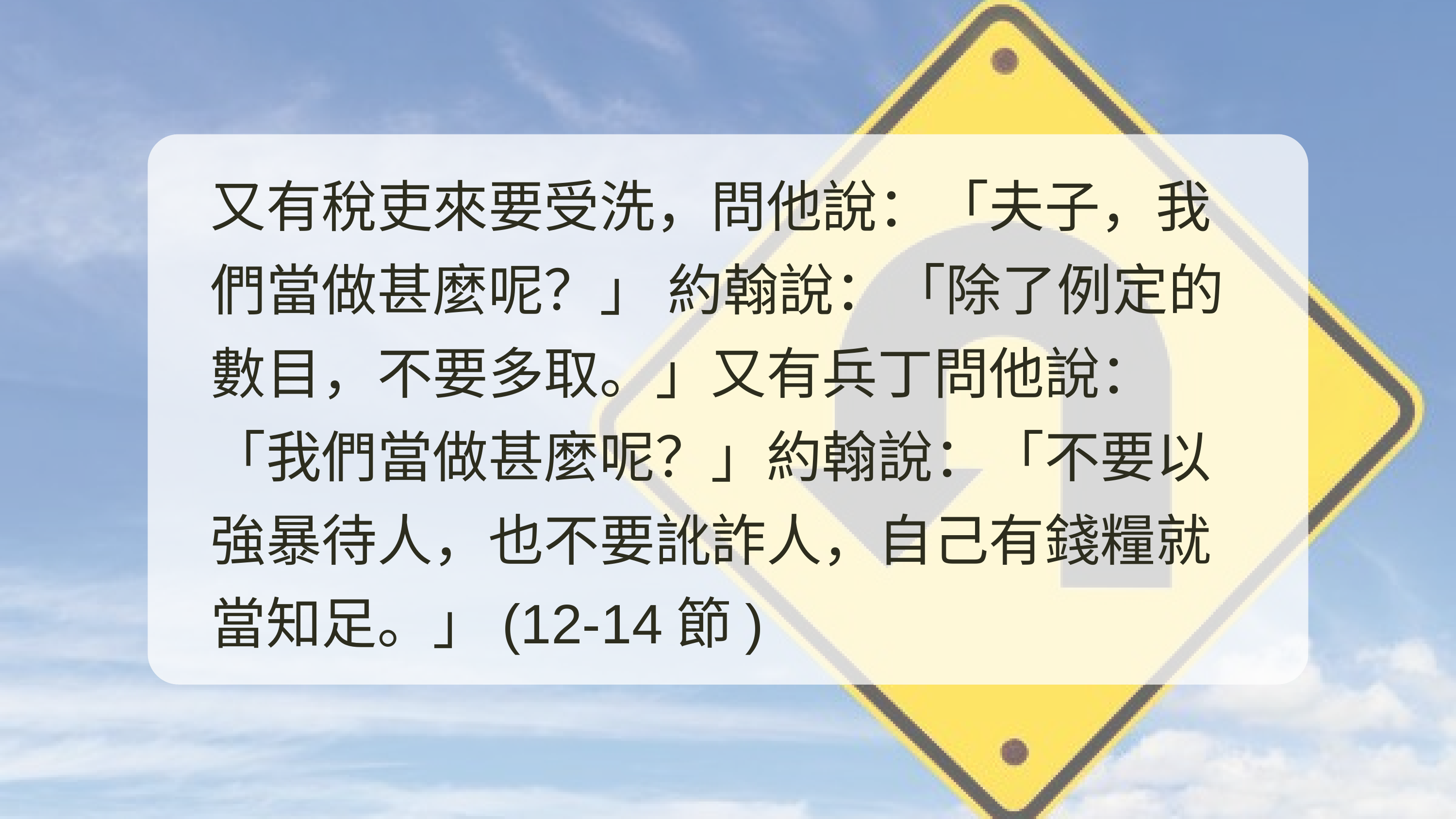

又有稅吏來要受洗，問他說：「夫子，我們當做甚麼呢？」 約翰說：「除了例定的數目，不要多取。」又有兵丁問他說：「我們當做甚麼呢？」約翰說：「不要以強暴待人，也不要訛詐人，自己有錢糧就當知足。」(12-14節)